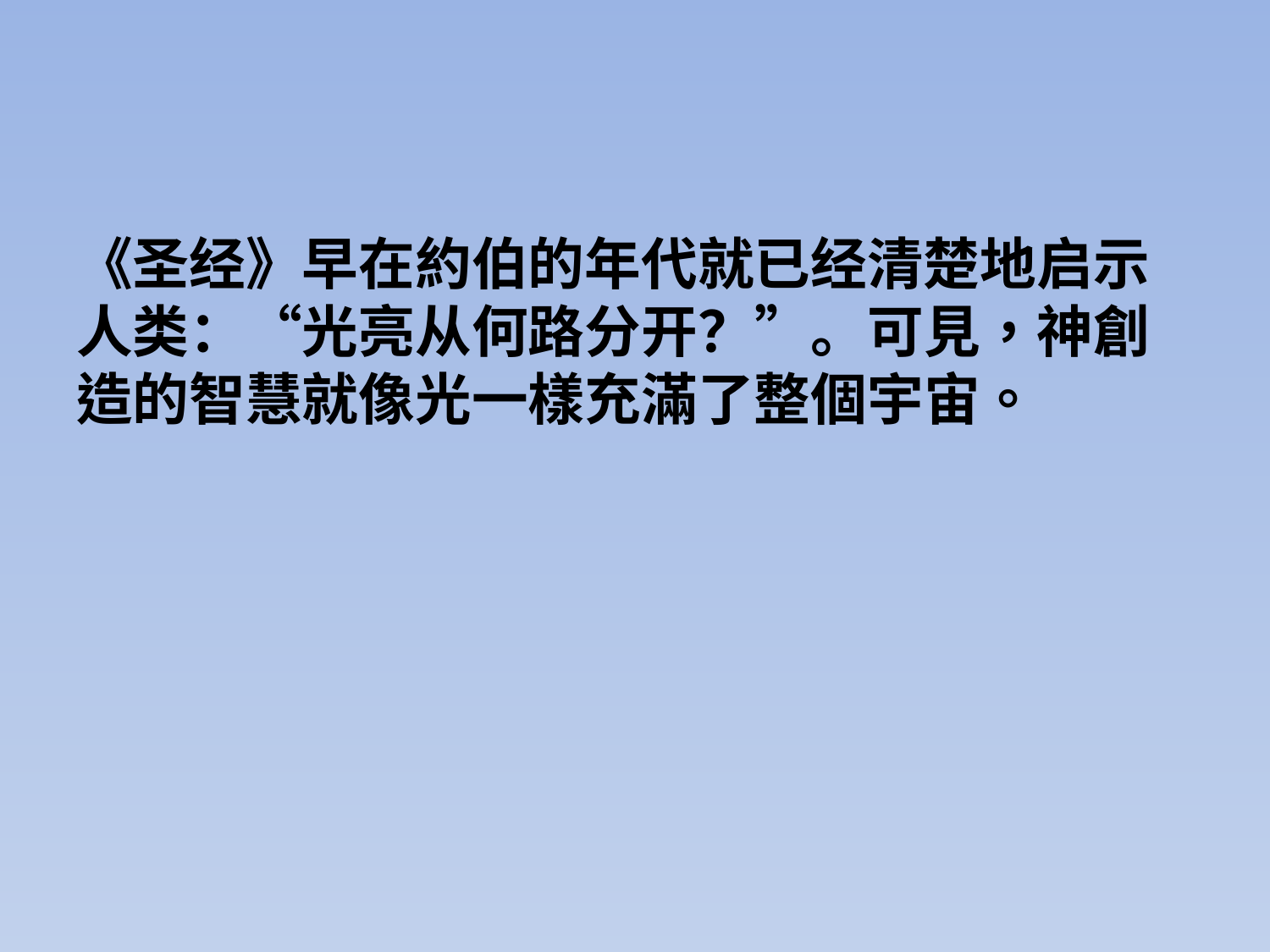

《圣经》早在約伯的年代就已经清楚地启示人类：“光亮从何路分开？”。可見，神創造的智慧就像光一樣充滿了整個宇宙。